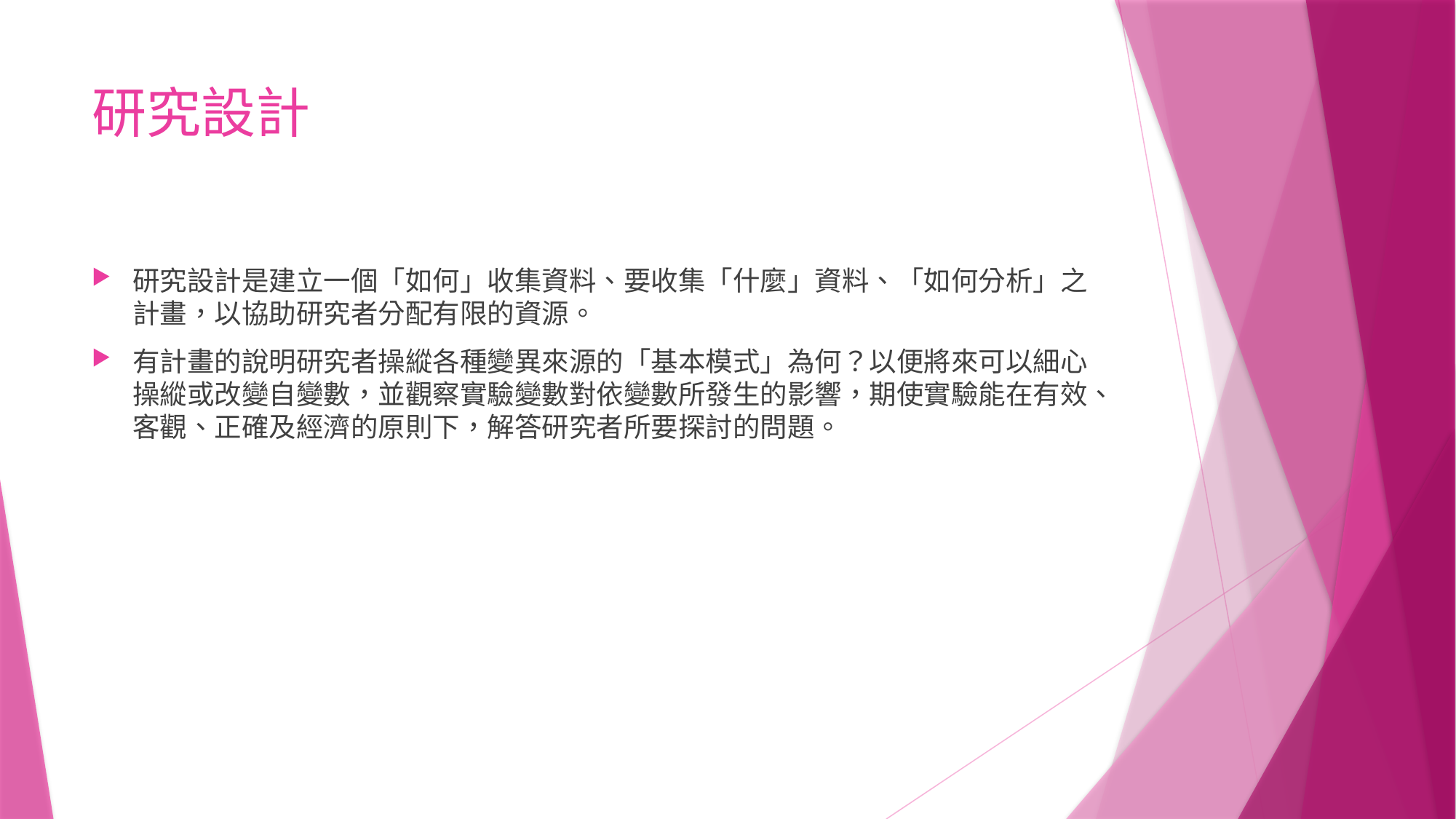

# 研究設計
研究設計是建立一個「如何」收集資料、要收集「什麼」資料、「如何分析」之計畫，以協助研究者分配有限的資源。
有計畫的說明研究者操縱各種變異來源的「基本模式」為何？以便將來可以細心操縱或改變自變數，並觀察實驗變數對依變數所發生的影響，期使實驗能在有效、客觀、正確及經濟的原則下，解答研究者所要探討的問題。